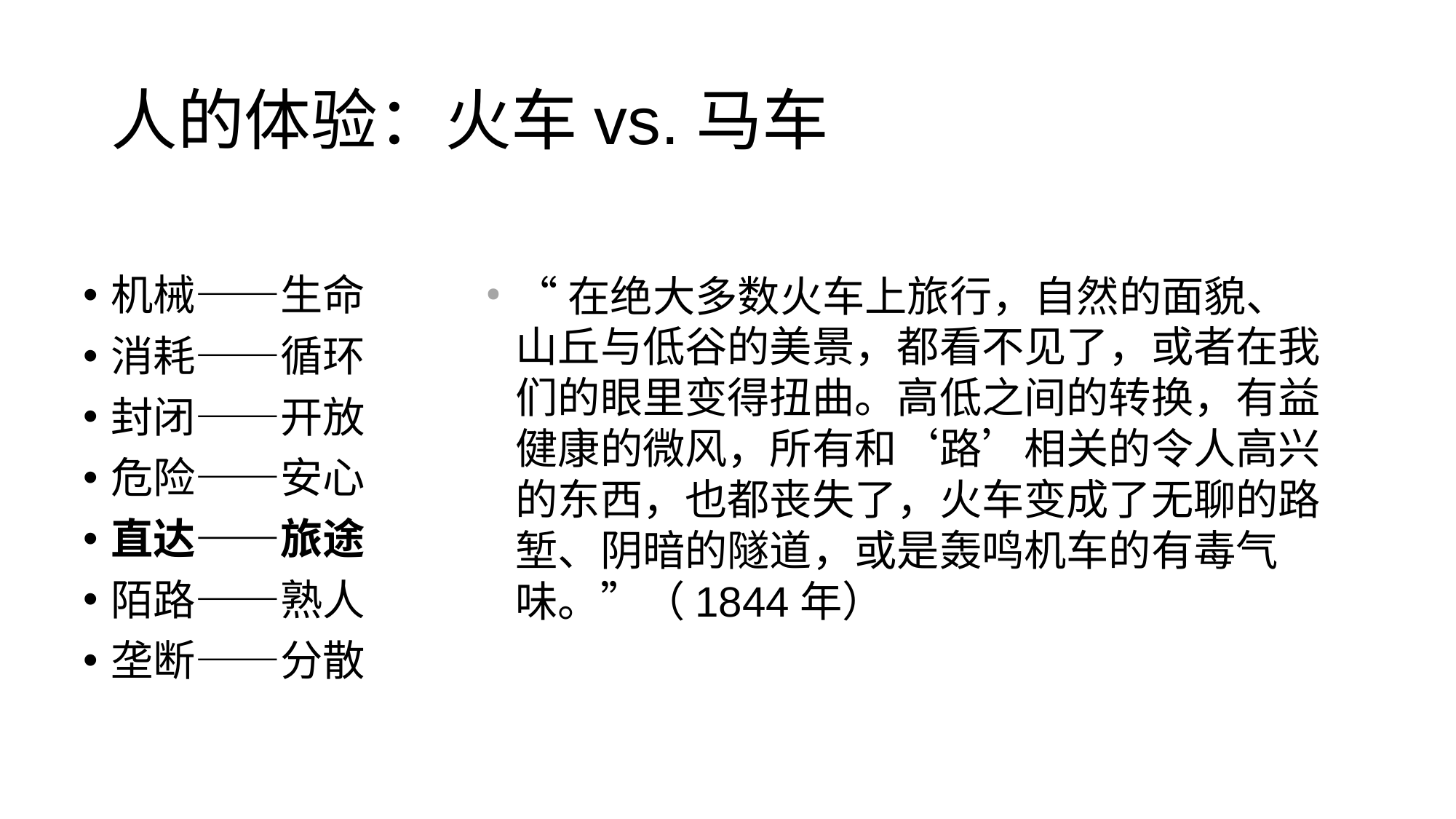

# 人的体验：火车vs.马车
“在绝大多数火车上旅行，自然的面貌、山丘与低谷的美景，都看不见了，或者在我们的眼里变得扭曲。高低之间的转换，有益健康的微风，所有和‘路’相关的令人高兴的东西，也都丧失了，火车变成了无聊的路堑、阴暗的隧道，或是轰鸣机车的有毒气味。”（1844年）
机械——生命
消耗——循环
封闭——开放
危险——安心
直达——旅途
陌路——熟人
垄断——分散